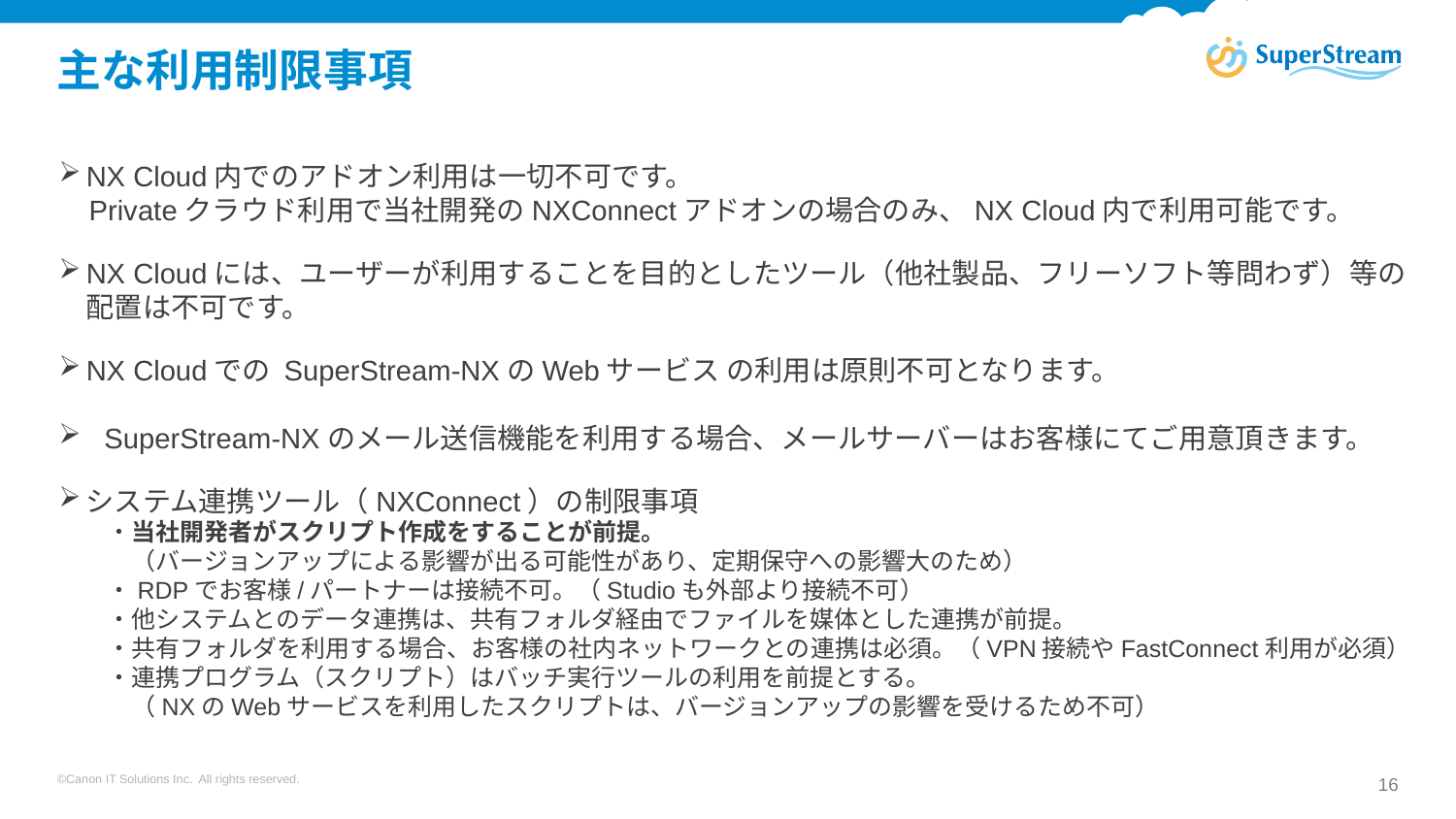

# 主な利用制限事項
NX Cloud内でのアドオン利用は一切不可です。
　Privateクラウド利用で当社開発のNXConnectアドオンの場合のみ、NX Cloud内で利用可能です。

NX Cloudには、ユーザーが利用することを目的としたツール（他社製品、フリーソフト等問わず）等の配置は不可です。

NX Cloudでの SuperStream-NXのWebサービス の利用は原則不可となります。

SuperStream-NXのメール送信機能を利用する場合、メールサーバーはお客様にてご用意頂きます。

システム連携ツール（NXConnect）の制限事項
　　・当社開発者がスクリプト作成をすることが前提。
　　　（バージョンアップによる影響が出る可能性があり、定期保守への影響大のため）
　　・RDPでお客様/パートナーは接続不可。（Studioも外部より接続不可）
　　・他システムとのデータ連携は、共有フォルダ経由でファイルを媒体とした連携が前提。
　　・共有フォルダを利用する場合、お客様の社内ネットワークとの連携は必須。（VPN接続やFastConnect利用が必須）
　　・連携プログラム（スクリプト）はバッチ実行ツールの利用を前提とする。
　　　（NXのWebサービスを利用したスクリプトは、バージョンアップの影響を受けるため不可）

©Canon IT Solutions Inc.  All rights reserved.
16